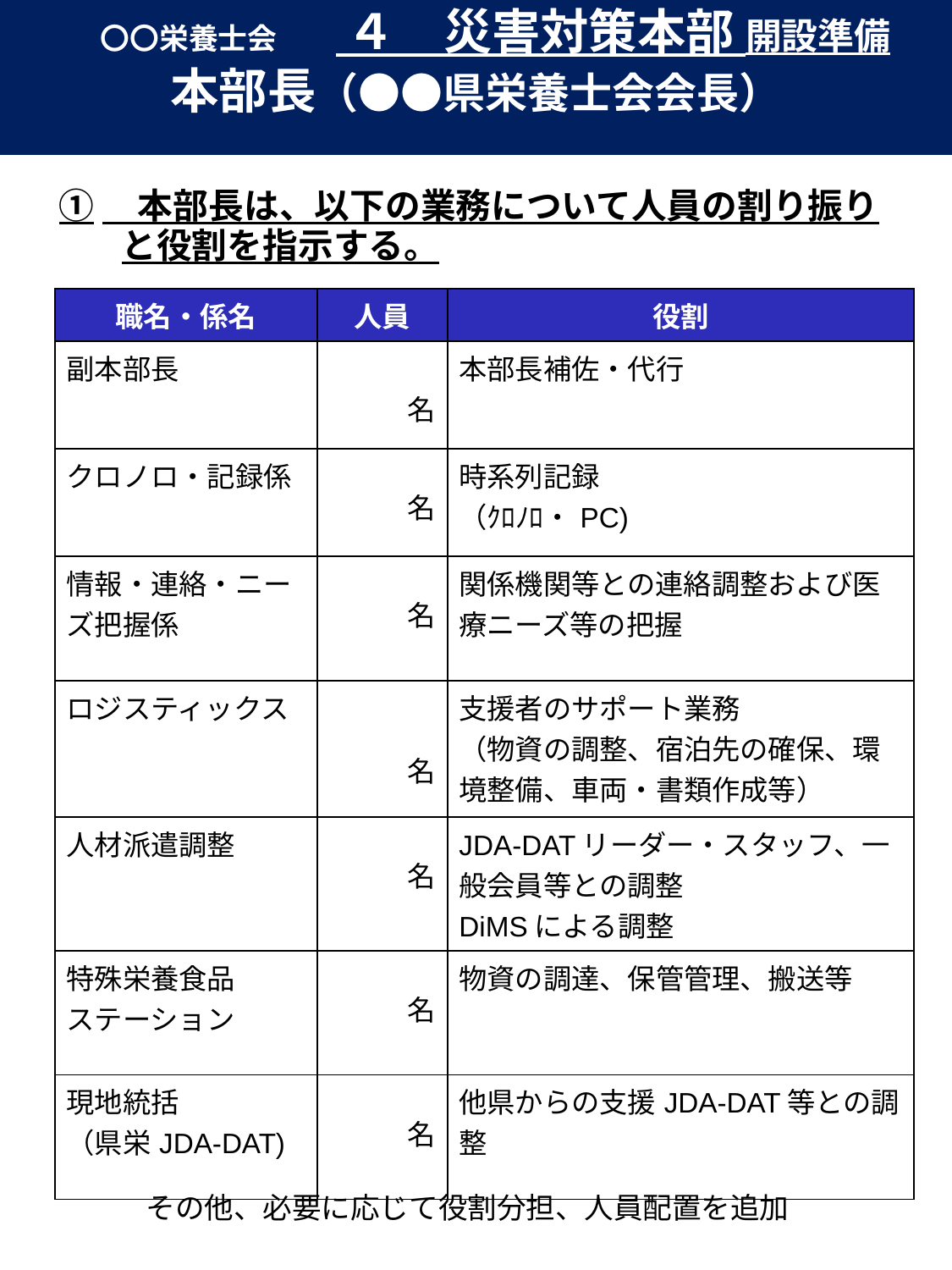

〇〇栄養士会　　 ４　災害対策本部 開設準備
本部長（●●県栄養士会会長）
①　本部長は、以下の業務について人員の割り振りと役割を指示する。

| 職名・係名 | 人員 | 役割 |
| --- | --- | --- |
| 副本部長 | 名 | 本部長補佐・代行 |
| クロノロ・記録係 | 名 | 時系列記録 （ｸﾛﾉﾛ・PC) |
| 情報・連絡・ニーズ把握係 | 名 | 関係機関等との連絡調整および医療ニーズ等の把握 |
| ロジスティックス | 名 | 支援者のサポート業務 （物資の調整、宿泊先の確保、環境整備、車両・書類作成等） |
| 人材派遣調整 | 名 | JDA-DATリーダー・スタッフ、一般会員等との調整 DiMSによる調整 |
| 特殊栄養食品 ステーション | 名 | 物資の調達、保管管理、搬送等 |
| 現地統括 （県栄JDA-DAT) | 名 | 他県からの支援JDA-DAT等との調整 |
その他、必要に応じて役割分担、人員配置を追加